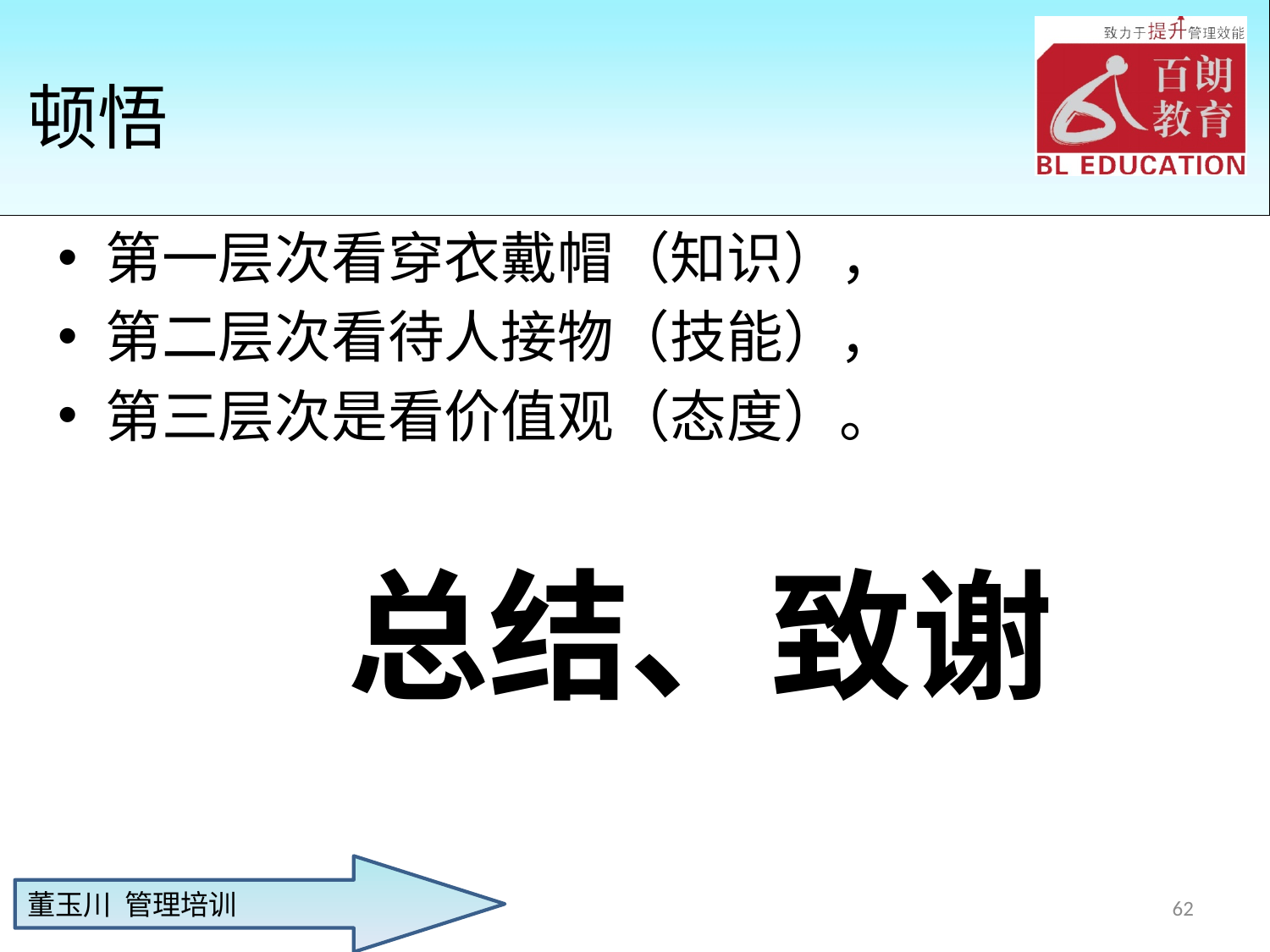

# 顿悟
第一层次看穿衣戴帽（知识），
第二层次看待人接物（技能），
第三层次是看价值观（态度）。
总结、致谢
62